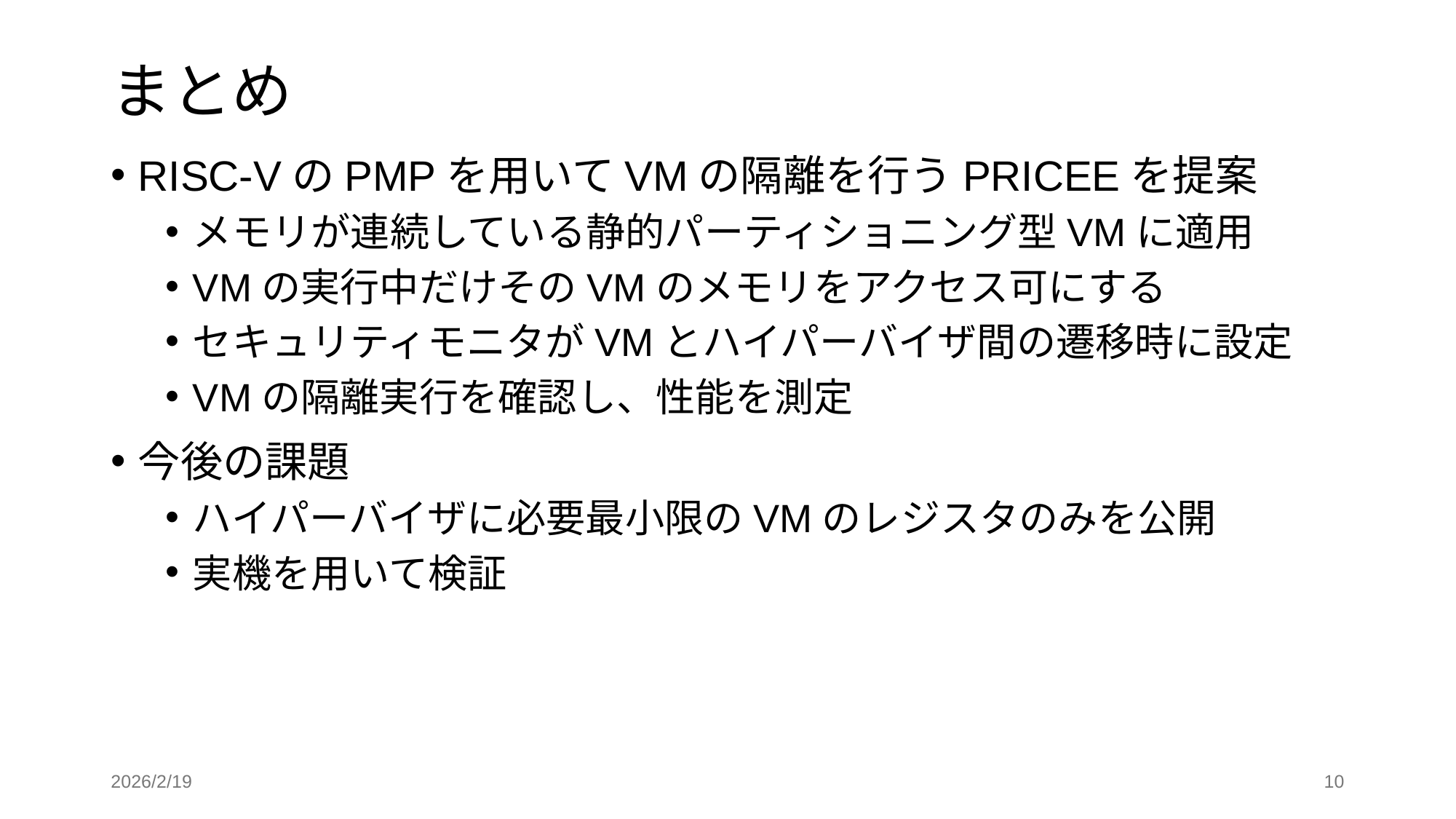

# まとめ
RISC-VのPMPを用いてVMの隔離を行うPRICEEを提案
メモリが連続している静的パーティショニング型VMに適用
VMの実行中だけそのVMのメモリをアクセス可にする
セキュリティモニタがVMとハイパーバイザ間の遷移時に設定
VMの隔離実行を確認し、性能を測定
今後の課題
ハイパーバイザに必要最小限のVMのレジスタのみを公開
実機を用いて検証
2026/2/19
10